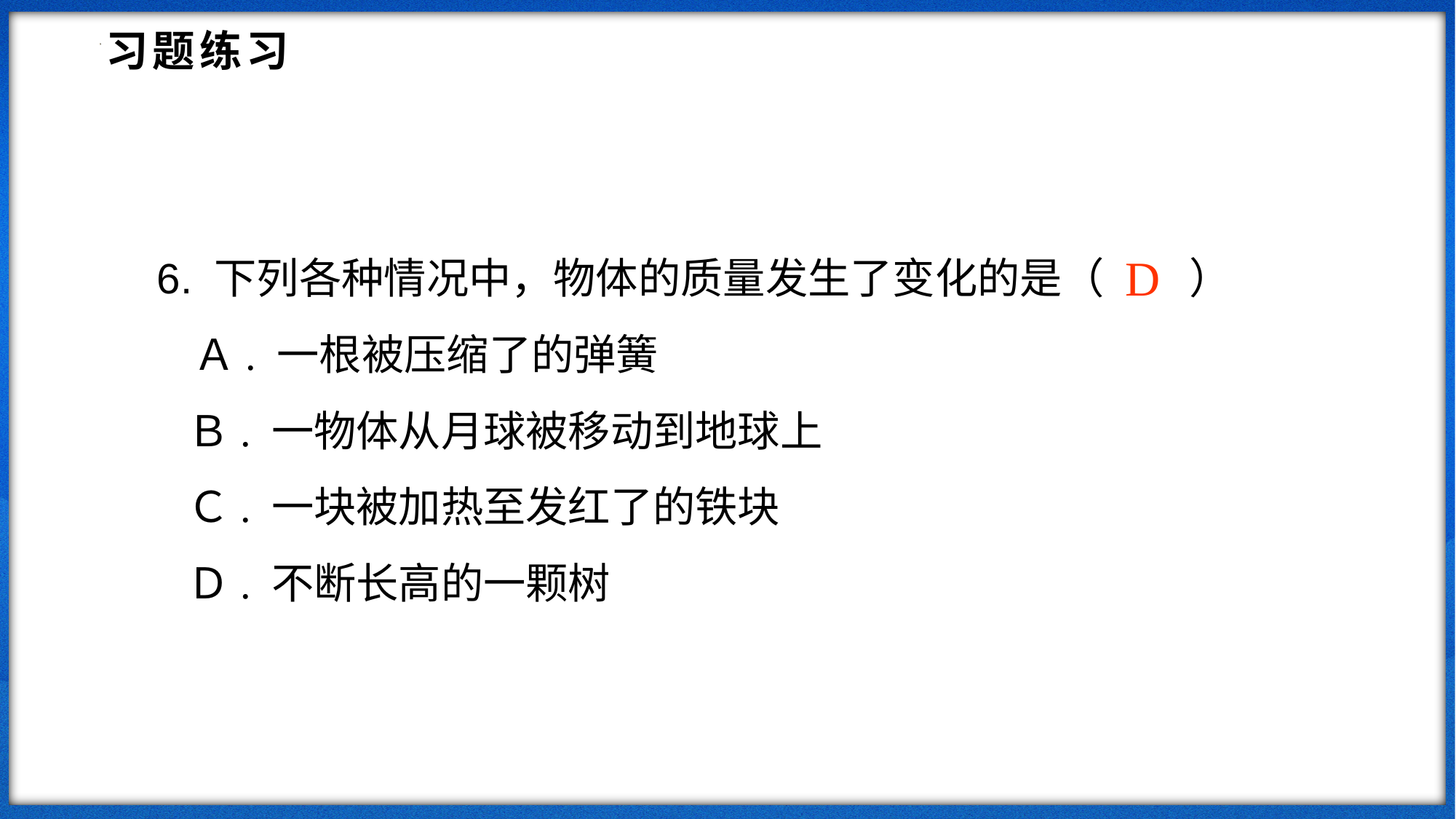

习题练习
 6. 下列各种情况中，物体的质量发生了变化的是（         ）
    Ａ. 一根被压缩了的弹簧
　Ｂ. 一物体从月球被移动到地球上
　Ｃ. 一块被加热至发红了的铁块
　Ｄ. 不断长高的一颗树
D